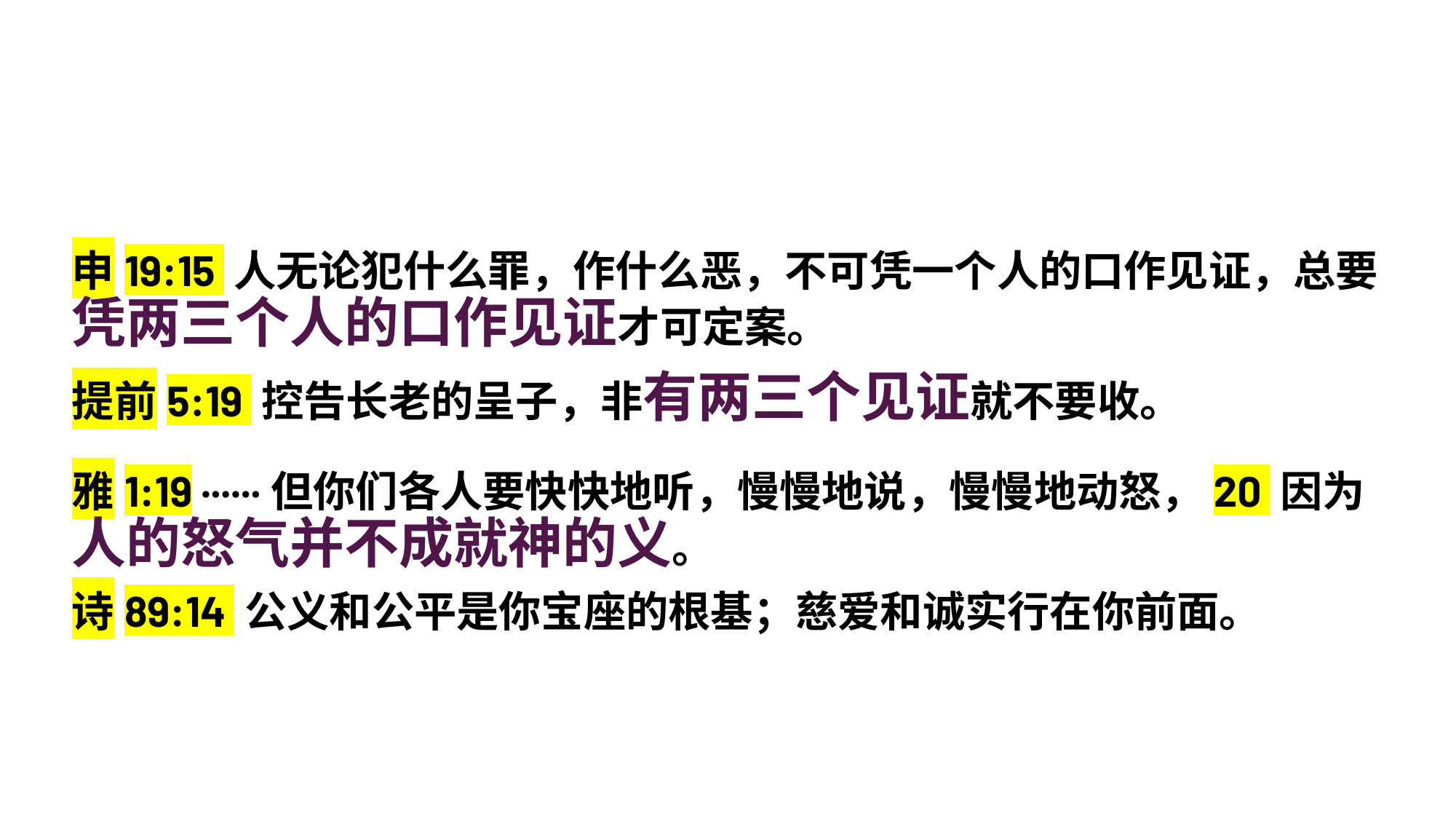

申19:15 人无论犯什么罪，作什么恶，不可凭一个人的口作见证，总要凭两三个人的口作见证才可定案。
提前5:19 控告长老的呈子，非有两三个见证就不要收。

雅1:19 ······但你们各人要快快地听，慢慢地说，慢慢地动怒，20 因为人的怒气并不成就神的义。
诗89:14 公义和公平是你宝座的根基；慈爱和诚实行在你前面。